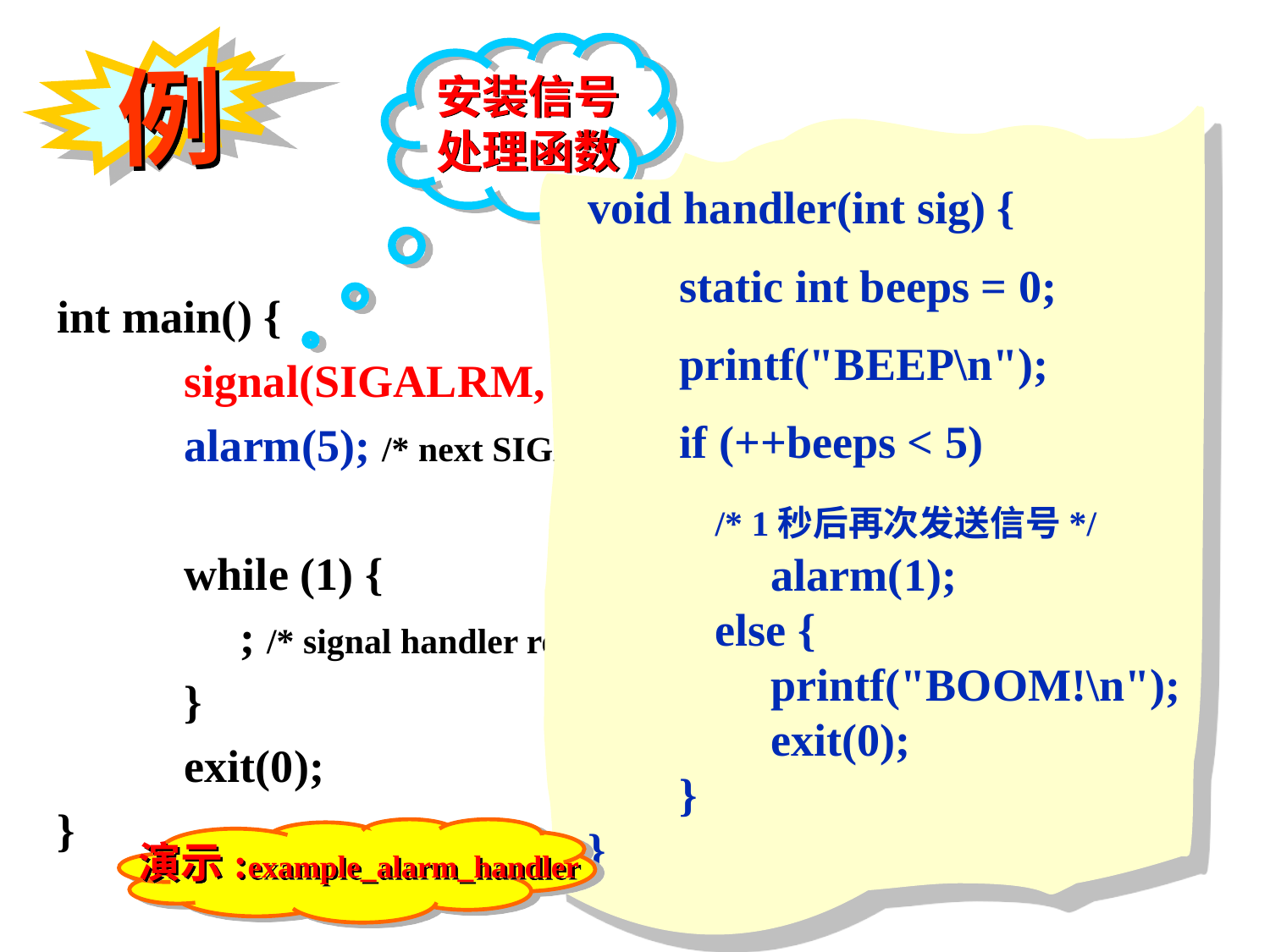

例

安装信号处理函数

void handler(int sig) {
        static int beeps = 0;
        printf("BEEP\n");
        if (++beeps < 5)
	/* 1秒后再次发送信号*/
                alarm(1);
	else {
                printf("BOOM!\n");
                exit(0);
        }
}

int main() {
 	signal(SIGALRM, handler);
	alarm(5); /* next SIGALRM will be delivered in 5s */

        	while (1) {
                ; /* signal handler returns control here each time */
        	}
        	exit(0);
}

演示:example_alarm_handler